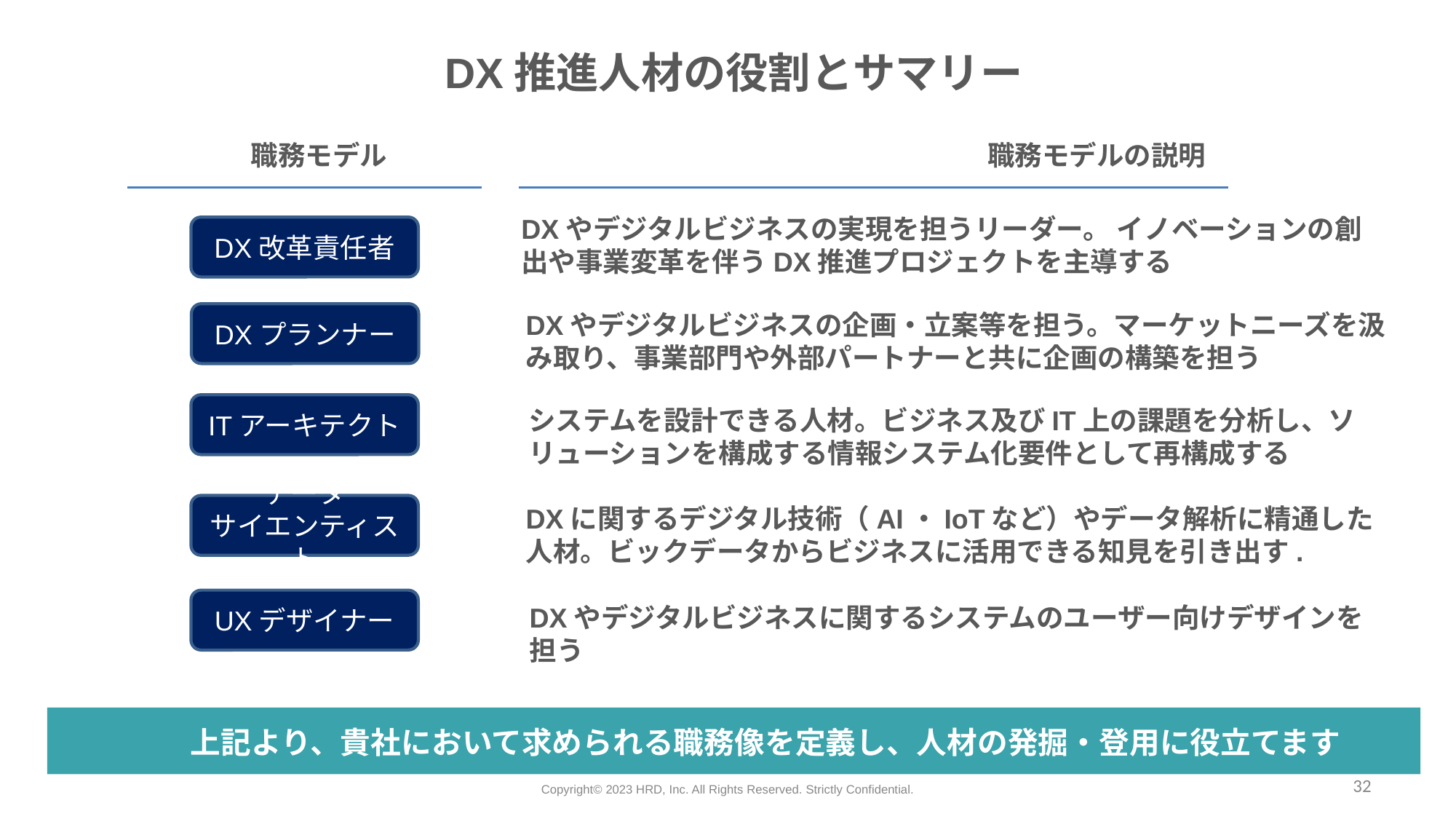

DX推進人材の役割とサマリー
職務モデル　　　　　　　　　　　　　　　　　　　　　　職務モデルの説明
DXやデジタルビジネスの実現を担うリーダー。 イノベーションの創出や事業変革を伴うDX推進プロジェクトを主導する
DX改革責任者
DXやデジタルビジネスの企画・立案等を担う。マーケットニーズを汲み取り、事業部門や外部パートナーと共に企画の構築を担う
DXプランナー
ITアーキテクト
システムを設計できる人材。ビジネス及びIT上の課題を分析し、ソリューションを構成する情報システム化要件として再構成する
データ
サイエンティスト
DXに関するデジタル技術（AI・IoTなど）やデータ解析に精通した人材。ビックデータからビジネスに活用できる知見を引き出す.
UXデザイナー
DXやデジタルビジネスに関するシステムのユーザー向けデザインを担う

　上記より、貴社において求められる職務像を定義し、人材の発掘・登用に役立てます
32
Copyright©️ 2023 HRD, Inc. All Rights Reserved. Strictly Confidential.